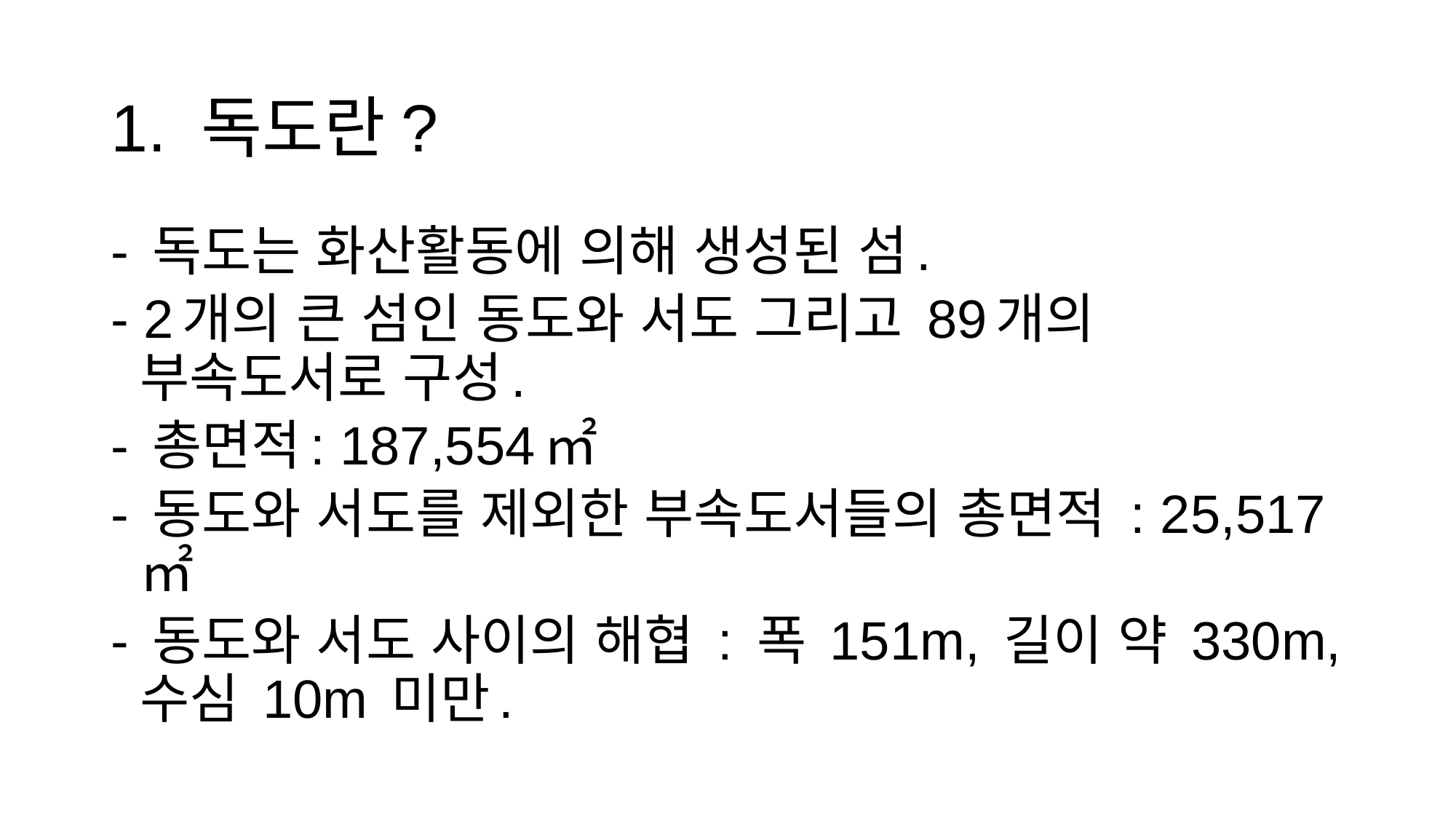

# 1. 독도란?
- 독도는 화산활동에 의해 생성된 섬.
- 2개의 큰 섬인 동도와 서도 그리고 89개의 부속도서로 구성.
- 총면적: 187,554㎡
- 동도와 서도를 제외한 부속도서들의 총면적 : 25,517㎡
- 동도와 서도 사이의 해협 : 폭 151m, 길이 약 330m, 수심 10m 미만.